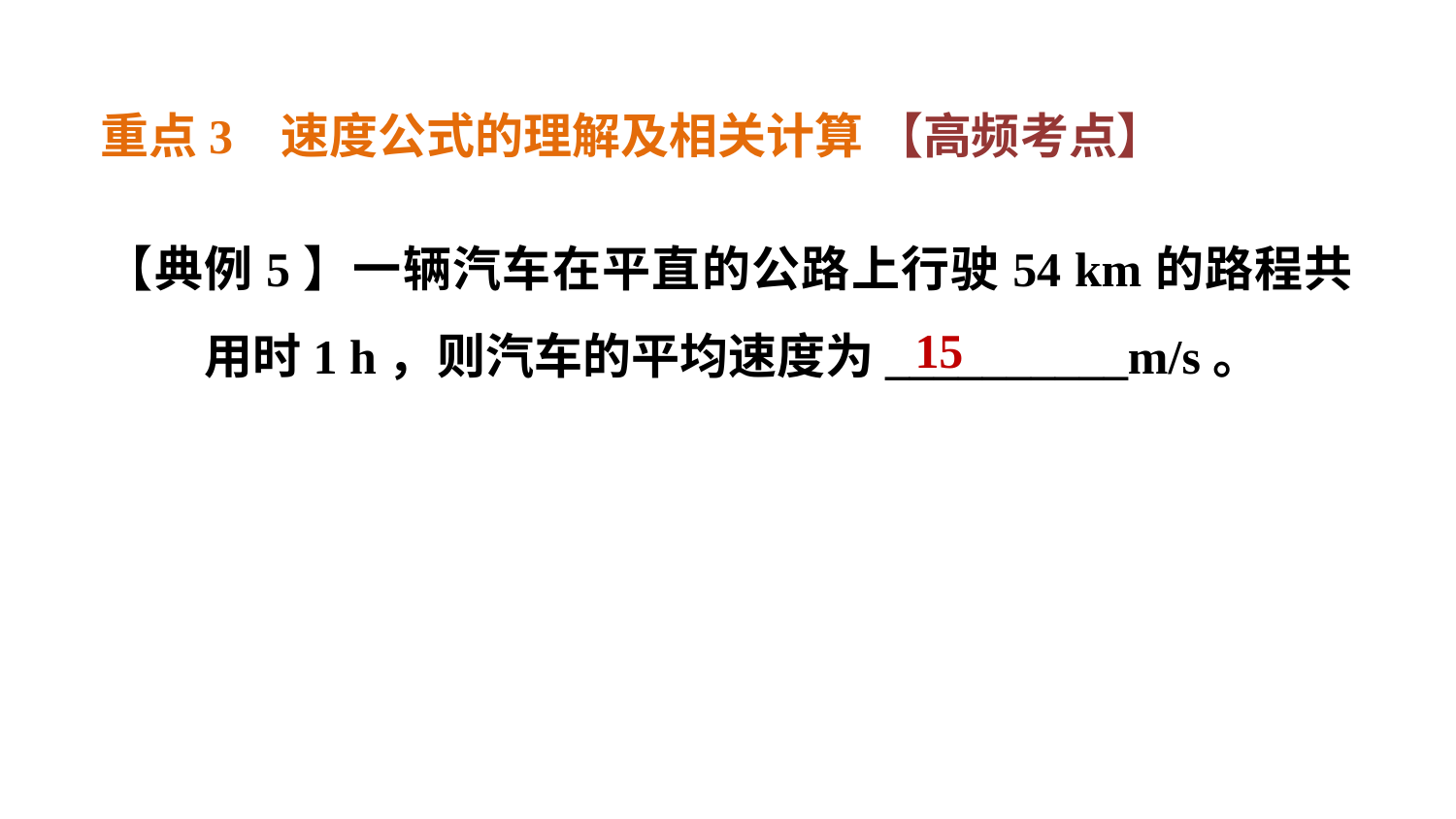

重点3   速度公式的理解及相关计算 【高频考点】
【典例5】一辆汽车在平直的公路上行驶54 km的路程共用时1 h，则汽车的平均速度为__________m/s。
15